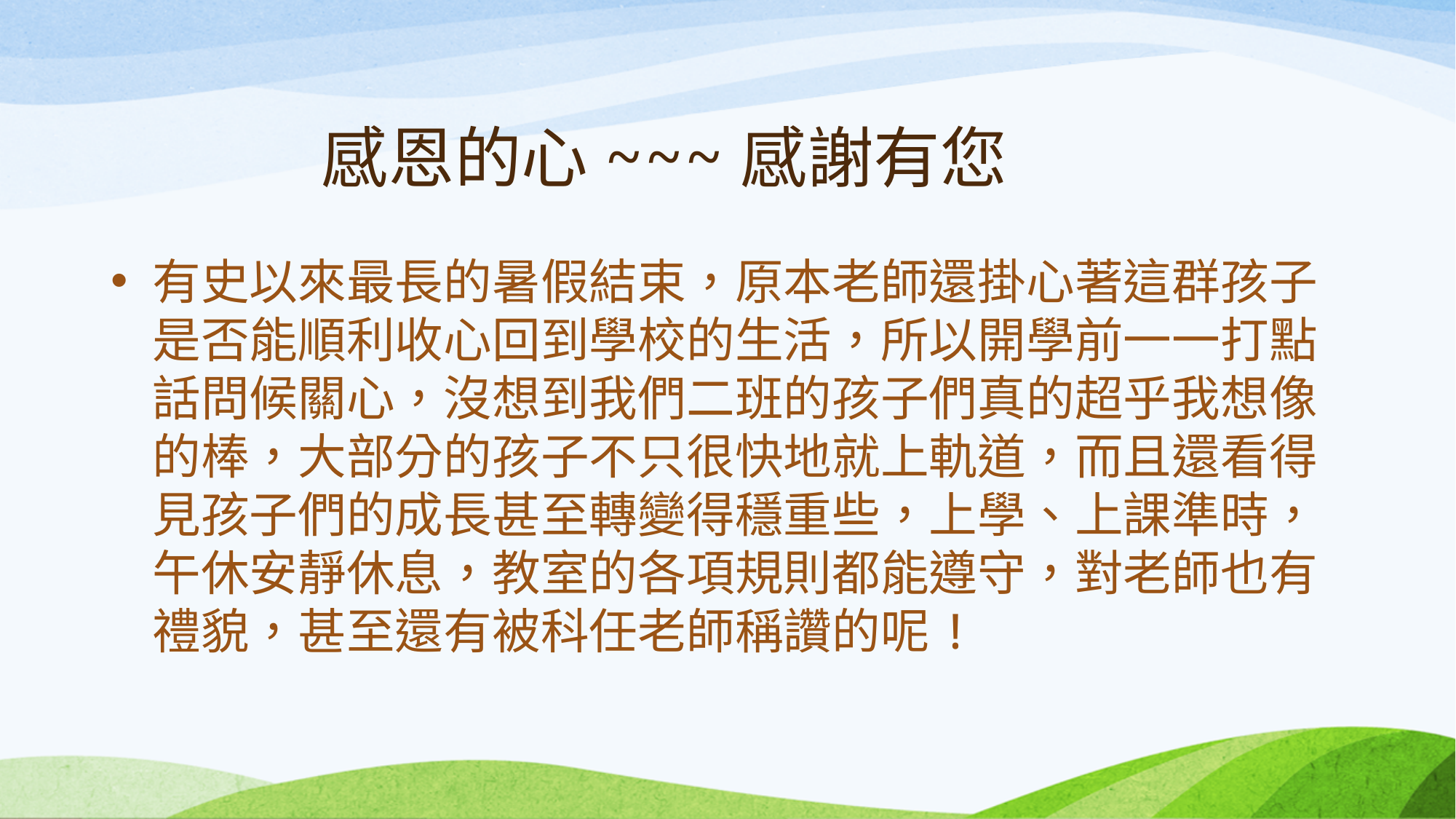

感恩的心~~~感謝有您
有史以來最長的暑假結束，原本老師還掛心著這群孩子是否能順利收心回到學校的生活，所以開學前一一打點話問候關心，沒想到我們二班的孩子們真的超乎我想像的棒，大部分的孩子不只很快地就上軌道，而且還看得見孩子們的成長甚至轉變得穩重些，上學、上課準時，午休安靜休息，教室的各項規則都能遵守，對老師也有禮貌，甚至還有被科任老師稱讚的呢!